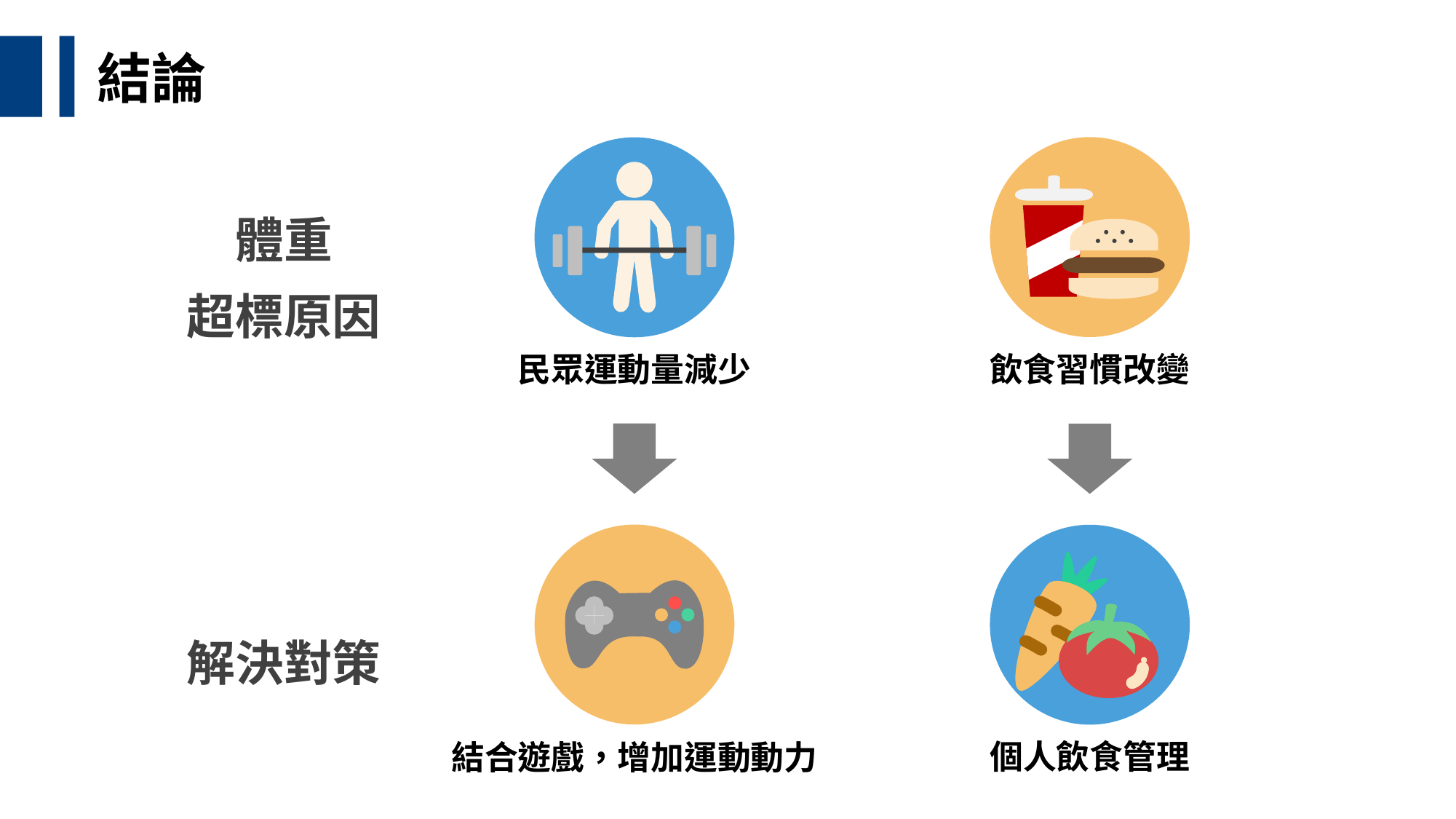

結論

飲食習慣改變

民眾運動量減少
體重
超標原因

結合遊戲，增加運動動力

個人飲食管理
解決對策